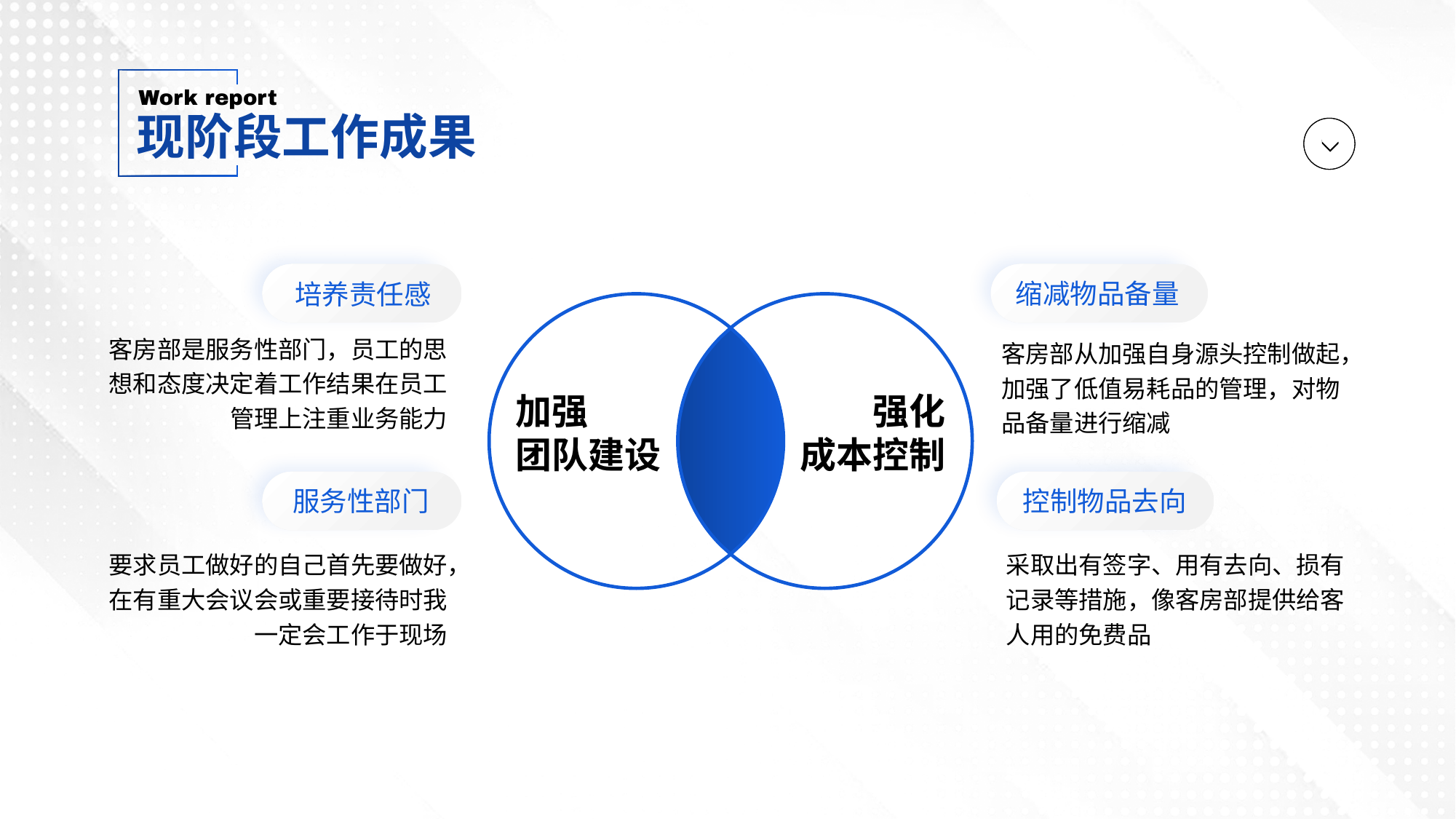

现阶段工作成果

缩减物品备量
培养责任感

客房部是服务性部门，员工的思想和态度决定着工作结果在员工管理上注重业务能力
客房部从加强自身源头控制做起，加强了低值易耗品的管理，对物品备量进行缩减
加强
团队建设
强化
成本控制

服务性部门
控制物品去向
要求员工做好的自己首先要做好，在有重大会议会或重要接待时我一定会工作于现场
采取出有签字、用有去向、损有记录等措施，像客房部提供给客人用的免费品